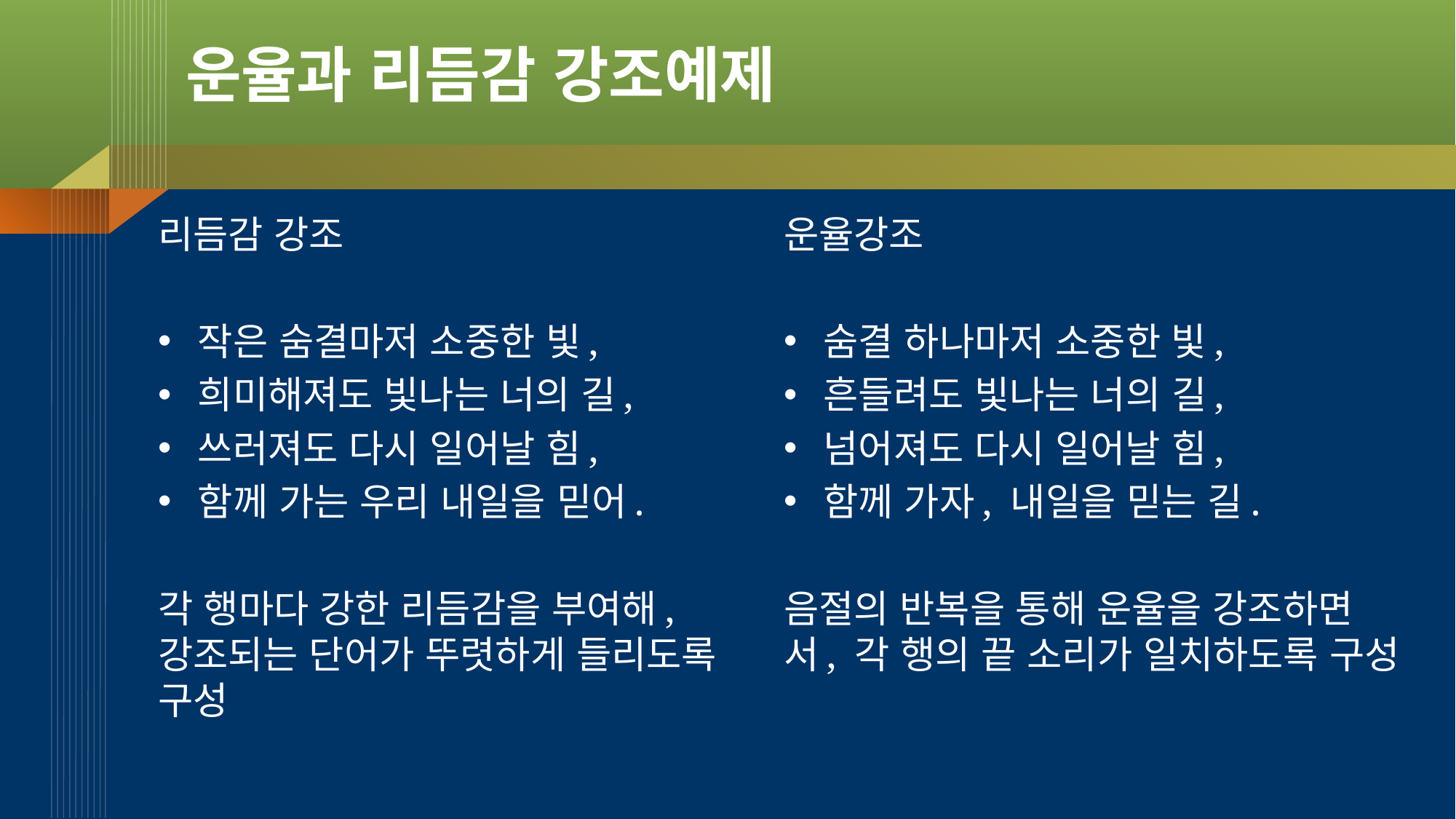

# 운율과 리듬감 강조예제
리듬감 강조

작은 숨결마저 소중한 빛,
희미해져도 빛나는 너의 길,
쓰러져도 다시 일어날 힘,
함께 가는 우리 내일을 믿어.

각 행마다 강한 리듬감을 부여해, 강조되는 단어가 뚜렷하게 들리도록 구성

운율강조

숨결 하나마저 소중한 빛,
흔들려도 빛나는 너의 길,
넘어져도 다시 일어날 힘,
함께 가자, 내일을 믿는 길.

음절의 반복을 통해 운율을 강조하면서, 각 행의 끝 소리가 일치하도록 구성